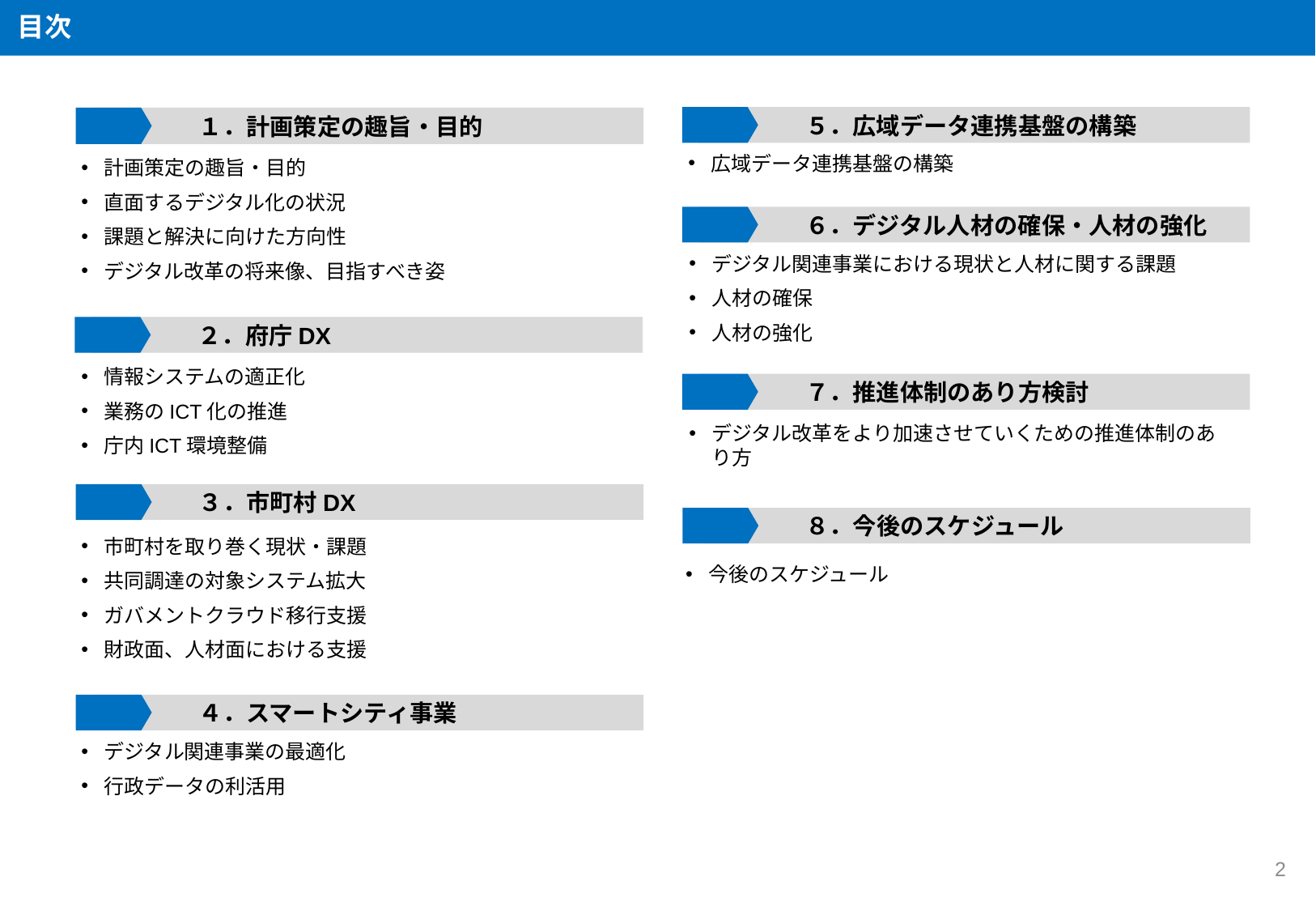

目次

　　　　５．広域データ連携基盤の構築

　　　　１．計画策定の趣旨・目的
広域データ連携基盤の構築
計画策定の趣旨・目的
直面するデジタル化の状況
課題と解決に向けた方向性
デジタル改革の将来像、目指すべき姿

　　　　６．デジタル人材の確保・人材の強化
デジタル関連事業における現状と人材に関する課題
人材の確保
人材の強化

　　　　２．府庁DX
情報システムの適正化
業務のICT化の推進
庁内ICT環境整備

　　　　７．推進体制のあり方検討
デジタル改革をより加速させていくための推進体制のあり方

　　　　３．市町村DX

　　　　８．今後のスケジュール
市町村を取り巻く現状・課題
共同調達の対象システム拡大
ガバメントクラウド移行支援
財政面、人材面における支援
今後のスケジュール

　　　　４．スマートシティ事業
デジタル関連事業の最適化
行政データの利活用
2